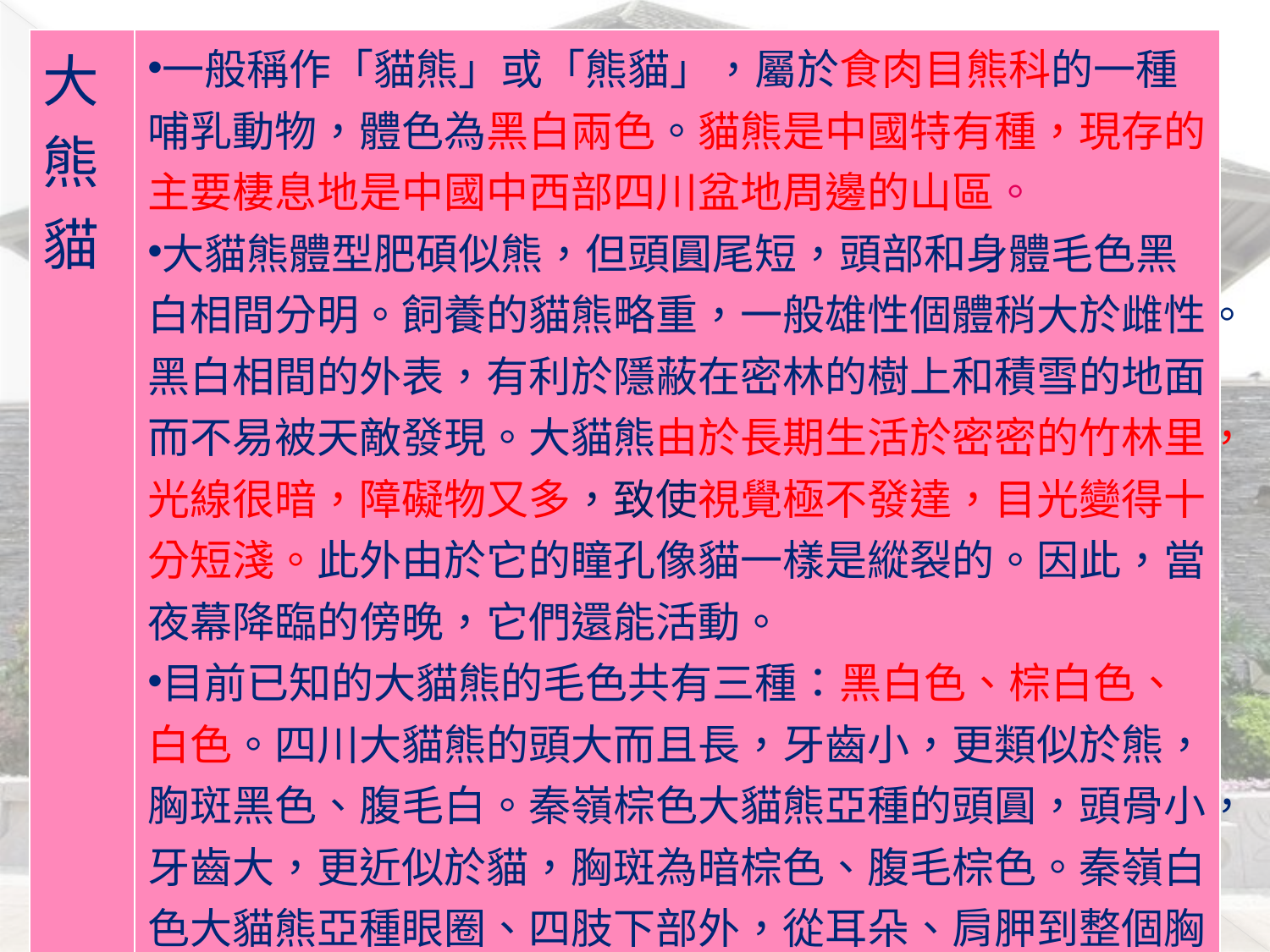

| 大 熊 貓 | 一般稱作「貓熊」或「熊貓」，屬於食肉目熊科的一種哺乳動物，體色為黑白兩色。貓熊是中國特有種，現存的主要棲息地是中國中西部四川盆地周邊的山區。 大貓熊體型肥碩似熊，但頭圓尾短，頭部和身體毛色黑白相間分明。飼養的貓熊略重，一般雄性個體稍大於雌性。黑白相間的外表，有利於隱蔽在密林的樹上和積雪的地面而不易被天敵發現。大貓熊由於長期生活於密密的竹林里，光線很暗，障礙物又多，致使視覺極不發達，目光變得十分短淺。此外由於它的瞳孔像貓一樣是縱裂的。因此，當夜幕降臨的傍晚，它們還能活動。 目前已知的大貓熊的毛色共有三種：黑白色、棕白色、白色。四川大貓熊的頭大而且長，牙齒小，更類似於熊，胸斑黑色、腹毛白。秦嶺棕色大貓熊亞種的頭圓，頭骨小，牙齒大，更近似於貓，胸斑為暗棕色、腹毛棕色。秦嶺白色大貓熊亞種眼圈、四肢下部外，從耳朵、肩胛到整個胸脯，均為白色。 2~3小時睡眠時間。 |
| --- | --- |